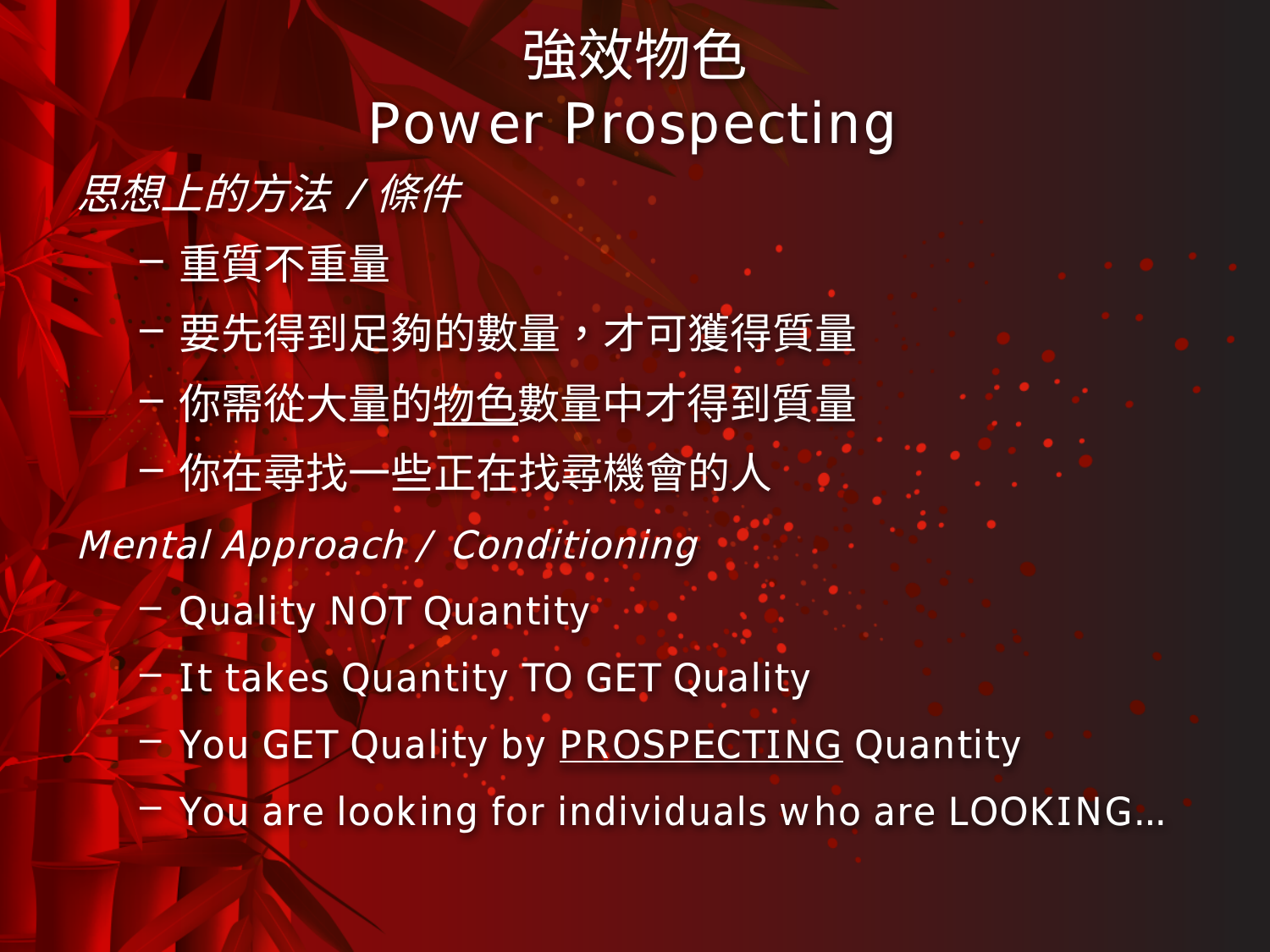

# 強效物色 Power Prospecting
思想上的方法/條件
重質不重量
要先得到足夠的數量，才可獲得質量
你需從大量的物色數量中才得到質量
你在尋找一些正在找尋機會的人
Mental Approach / Conditioning
Quality NOT Quantity
It takes Quantity TO GET Quality
You GET Quality by PROSPECTING Quantity
You are looking for individuals who are LOOKING…